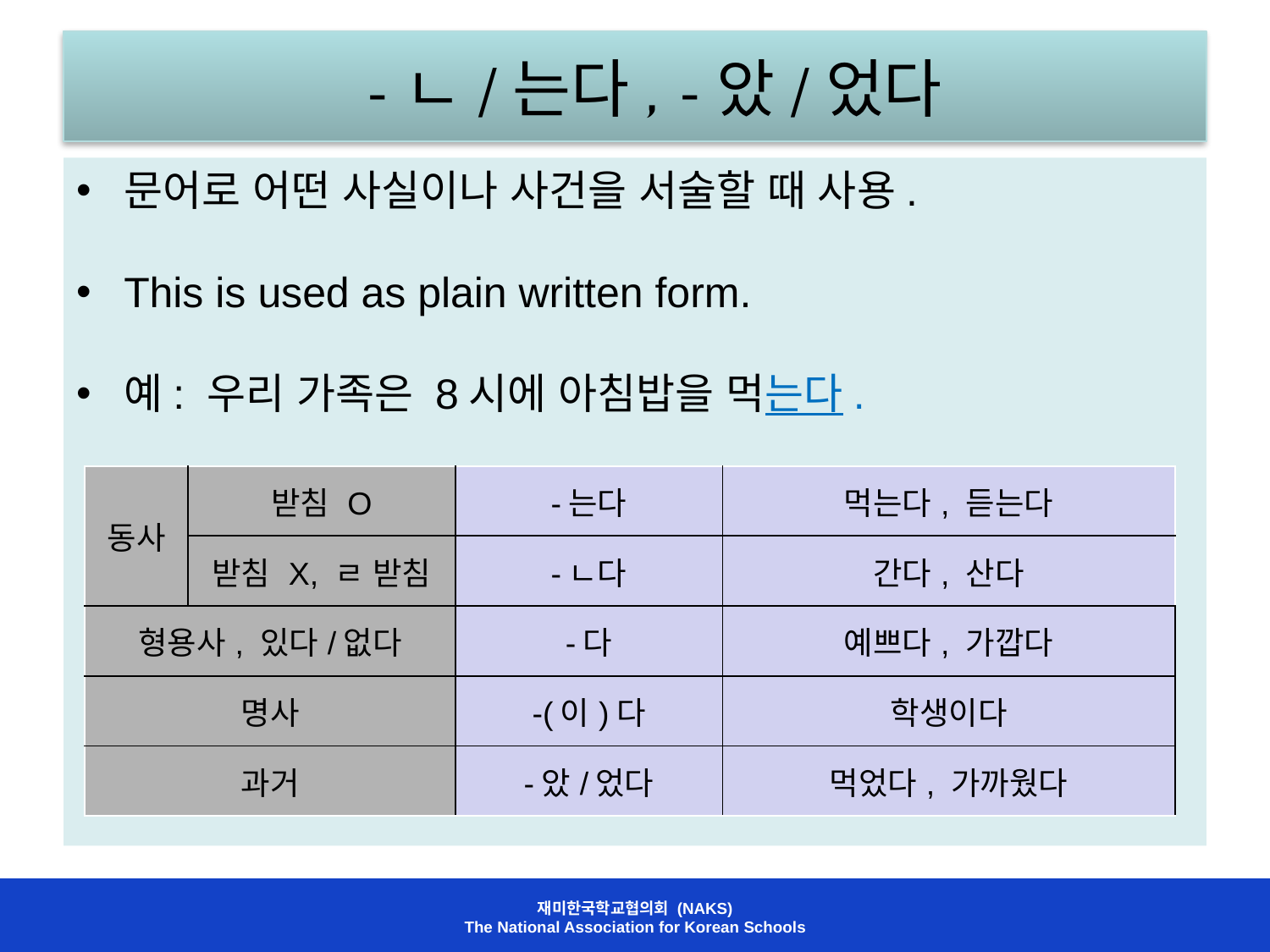

# -ㄴ/는다, -았/었다
문어로 어떤 사실이나 사건을 서술할 때 사용.

This is used as plain written form.

예: 우리 가족은 8시에 아침밥을 먹는다.

| 동사 | 받침 O | -는다 | 먹는다, 듣는다 |
| --- | --- | --- | --- |
|  | 받침 X, ㄹ 받침 | -ㄴ다 | 간다, 산다 |
| 형용사, 있다/없다 |  | -다 | 예쁘다, 가깝다 |
| 명사 |  | -(이)다 | 학생이다 |
| 과거 |  | -았/었다 | 먹었다, 가까웠다 |
재미한국학교협의회 (NAKS)
The National Association for Korean Schools